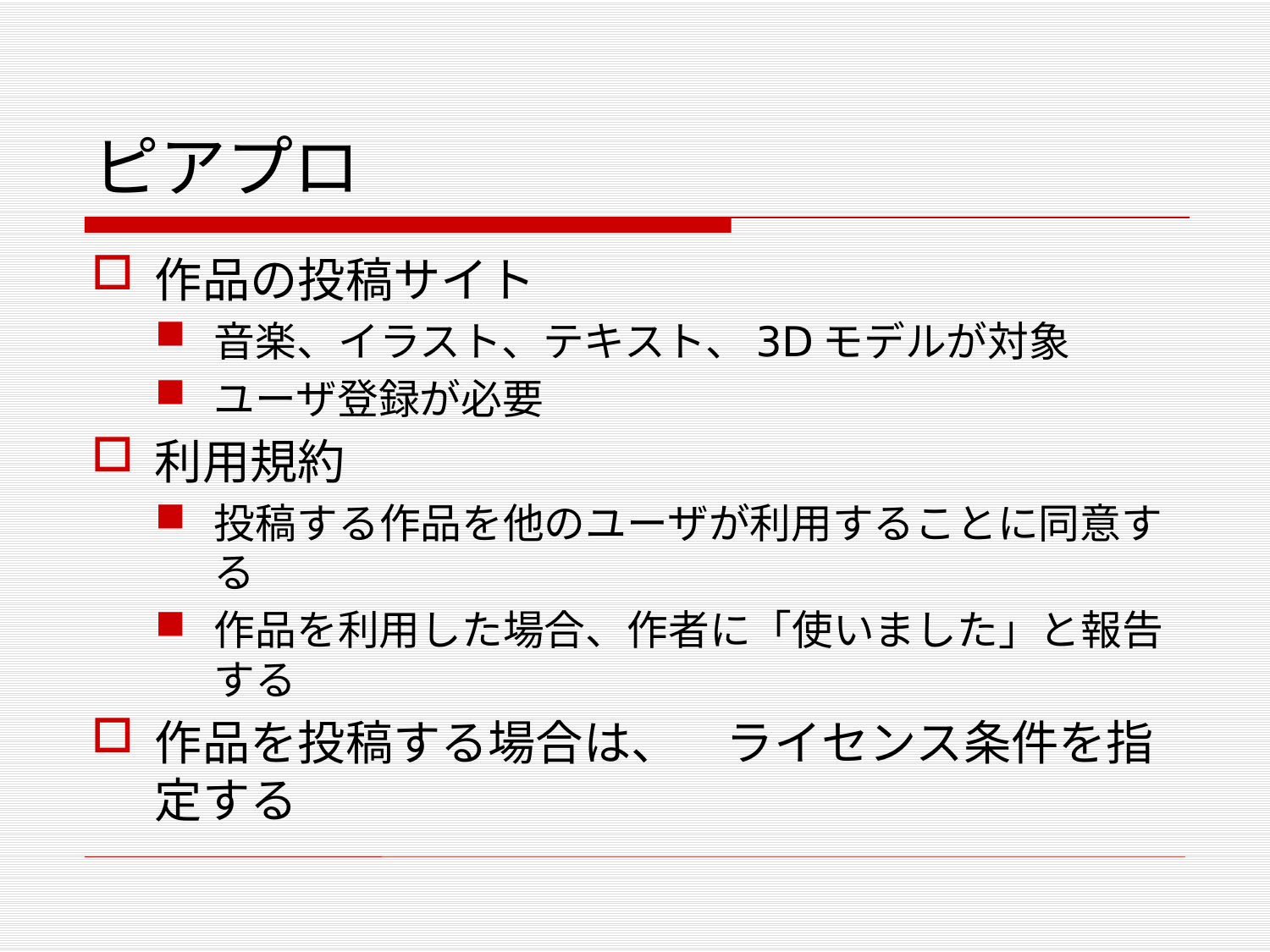

# ピアプロ
作品の投稿サイト
音楽、イラスト、テキスト、3Dモデルが対象
ユーザ登録が必要
利用規約
投稿する作品を他のユーザが利用することに同意する
作品を利用した場合、作者に「使いました」と報告する
作品を投稿する場合は、	ライセンス条件を指定する